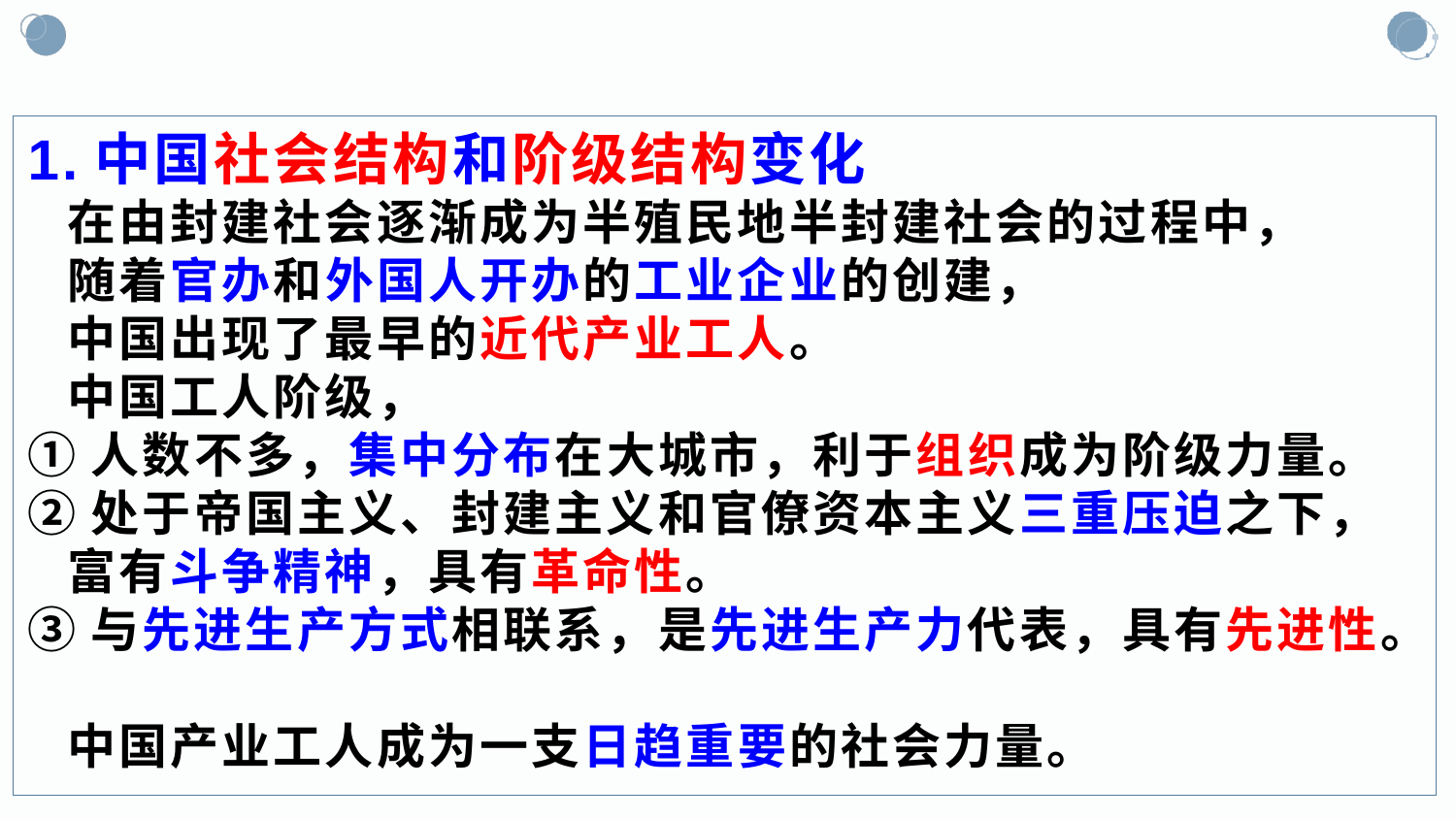

1.中国社会结构和阶级结构变化
  在由封建社会逐渐成为半殖民地半封建社会的过程中，
  随着官办和外国人开办的工业企业的创建，
  中国出现了最早的近代产业工人。
  中国工人阶级，
①人数不多，集中分布在大城市，利于组织成为阶级力量。
②处于帝国主义、封建主义和官僚资本主义三重压迫之下，
  富有斗争精神，具有革命性。
③与先进生产方式相联系，是先进生产力代表，具有先进性。

  中国产业工人成为一支日趋重要的社会力量。